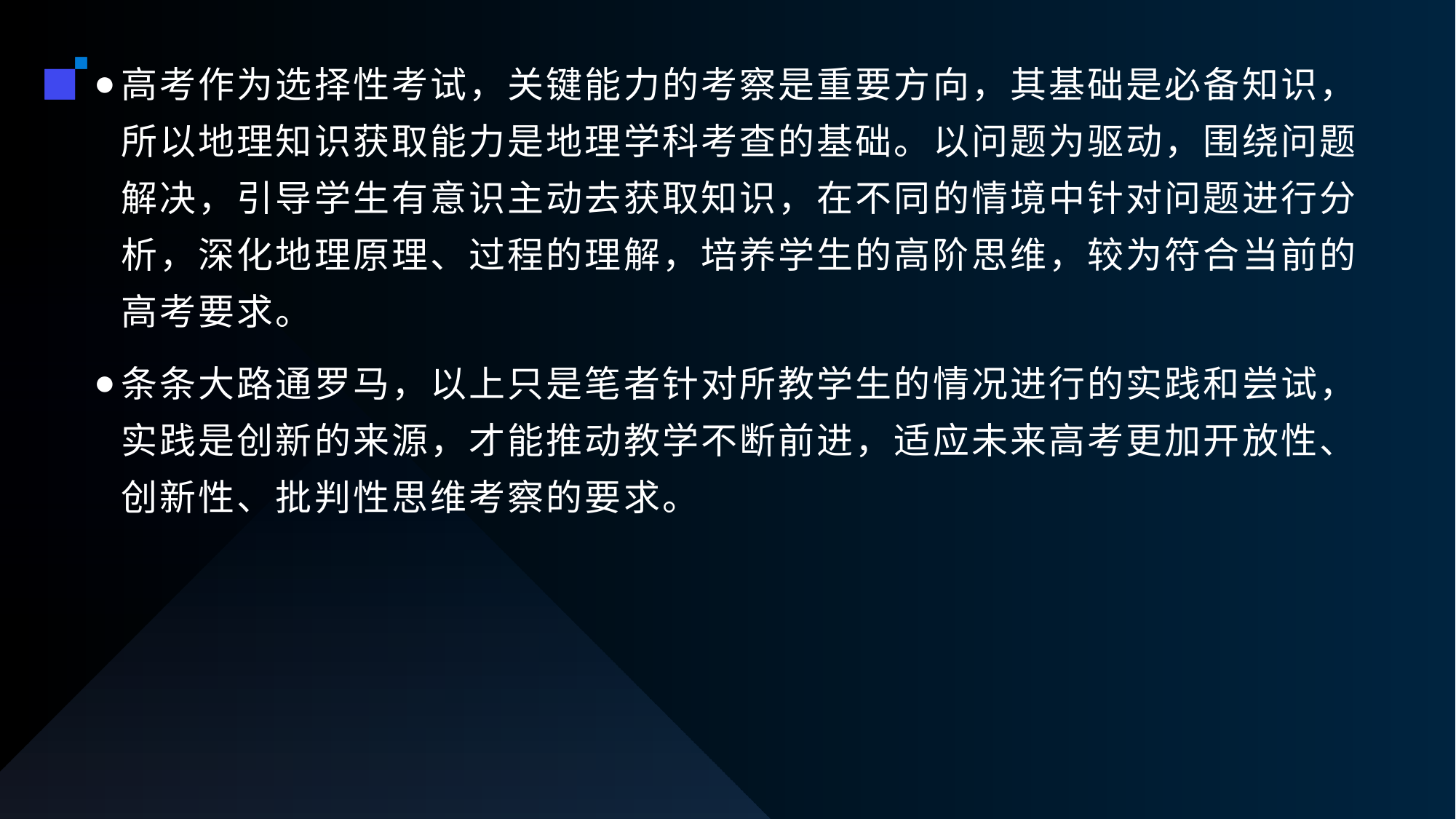

高考作为选择性考试，关键能力的考察是重要方向，其基础是必备知识，所以地理知识获取能力是地理学科考查的基础。以问题为驱动，围绕问题解决，引导学生有意识主动去获取知识，在不同的情境中针对问题进行分析，深化地理原理、过程的理解，培养学生的高阶思维，较为符合当前的高考要求。
条条大路通罗马，以上只是笔者针对所教学生的情况进行的实践和尝试，实践是创新的来源，才能推动教学不断前进，适应未来高考更加开放性、创新性、批判性思维考察的要求。